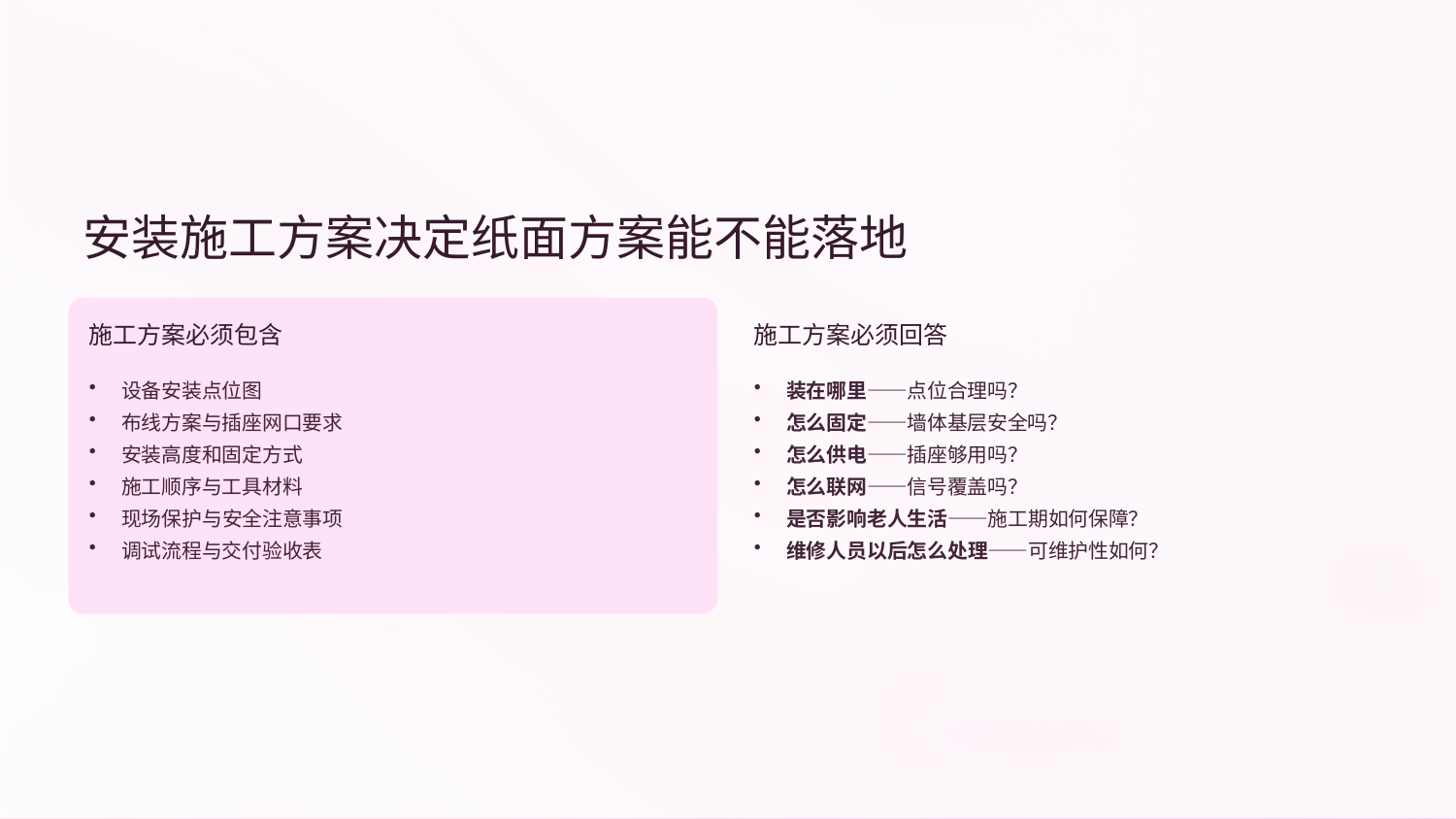

安装施工方案决定纸面方案能不能落地

施工方案必须包含
施工方案必须回答
设备安装点位图
布线方案与插座网口要求
安装高度和固定方式
施工顺序与工具材料
现场保护与安全注意事项
调试流程与交付验收表
装在哪里——点位合理吗？
怎么固定——墙体基层安全吗？
怎么供电——插座够用吗？
怎么联网——信号覆盖吗？
是否影响老人生活——施工期如何保障？
维修人员以后怎么处理——可维护性如何？